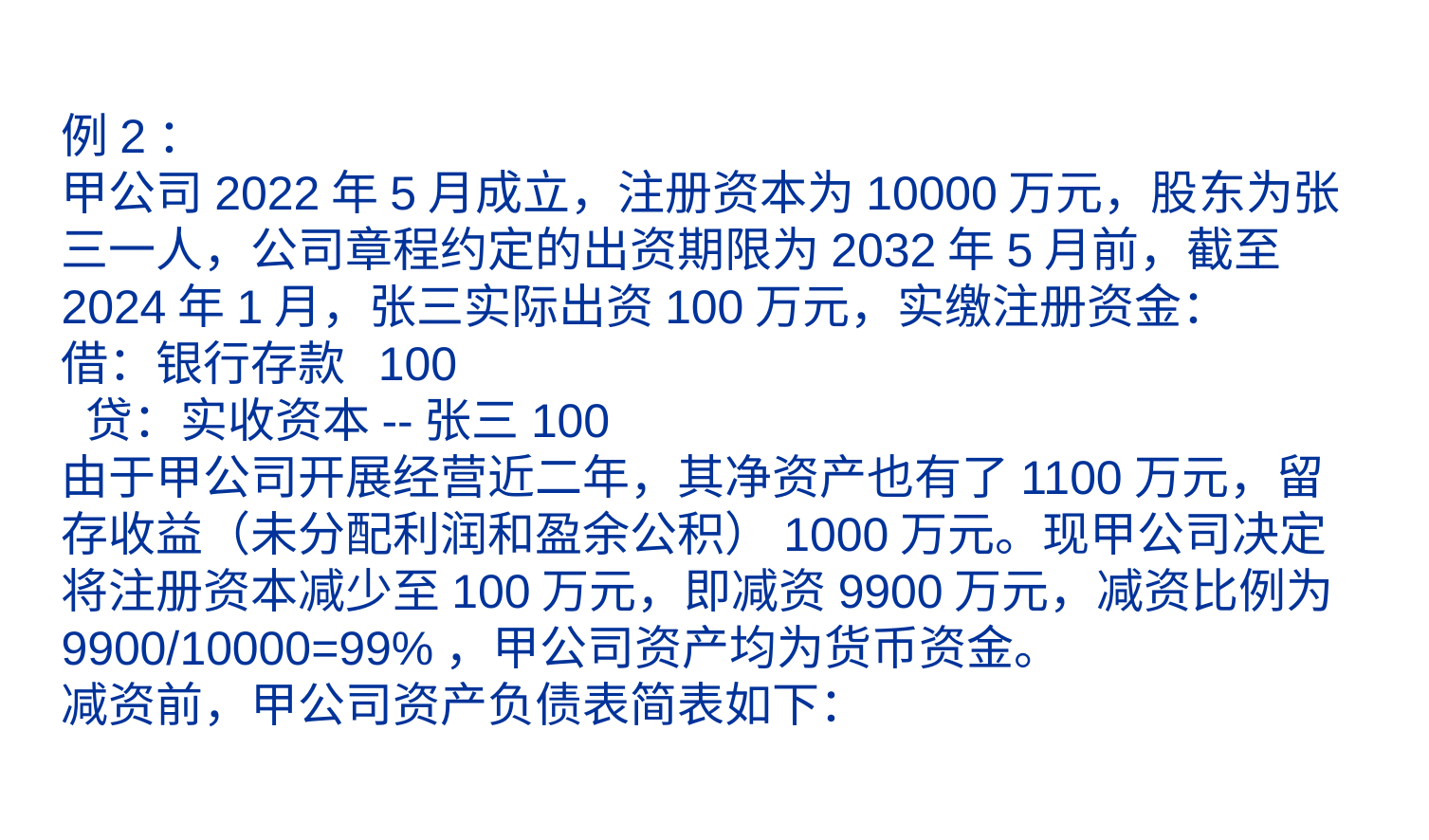

# 例2：   甲公司2022年5月成立，注册资本为10000万元，股东为张三一人，公司章程约定的出资期限为2032年5月前，截至2024年1月，张三实际出资100万元，实缴注册资金： 借：银行存款  100 贷：实收资本--张三100 由于甲公司开展经营近二年，其净资产也有了1100万元，留存收益（未分配利润和盈余公积）1000万元。现甲公司决定将注册资本减少至100万元，即减资9900万元，减资比例为9900/10000=99%，甲公司资产均为货币资金。 减资前，甲公司资产负债表简表如下：